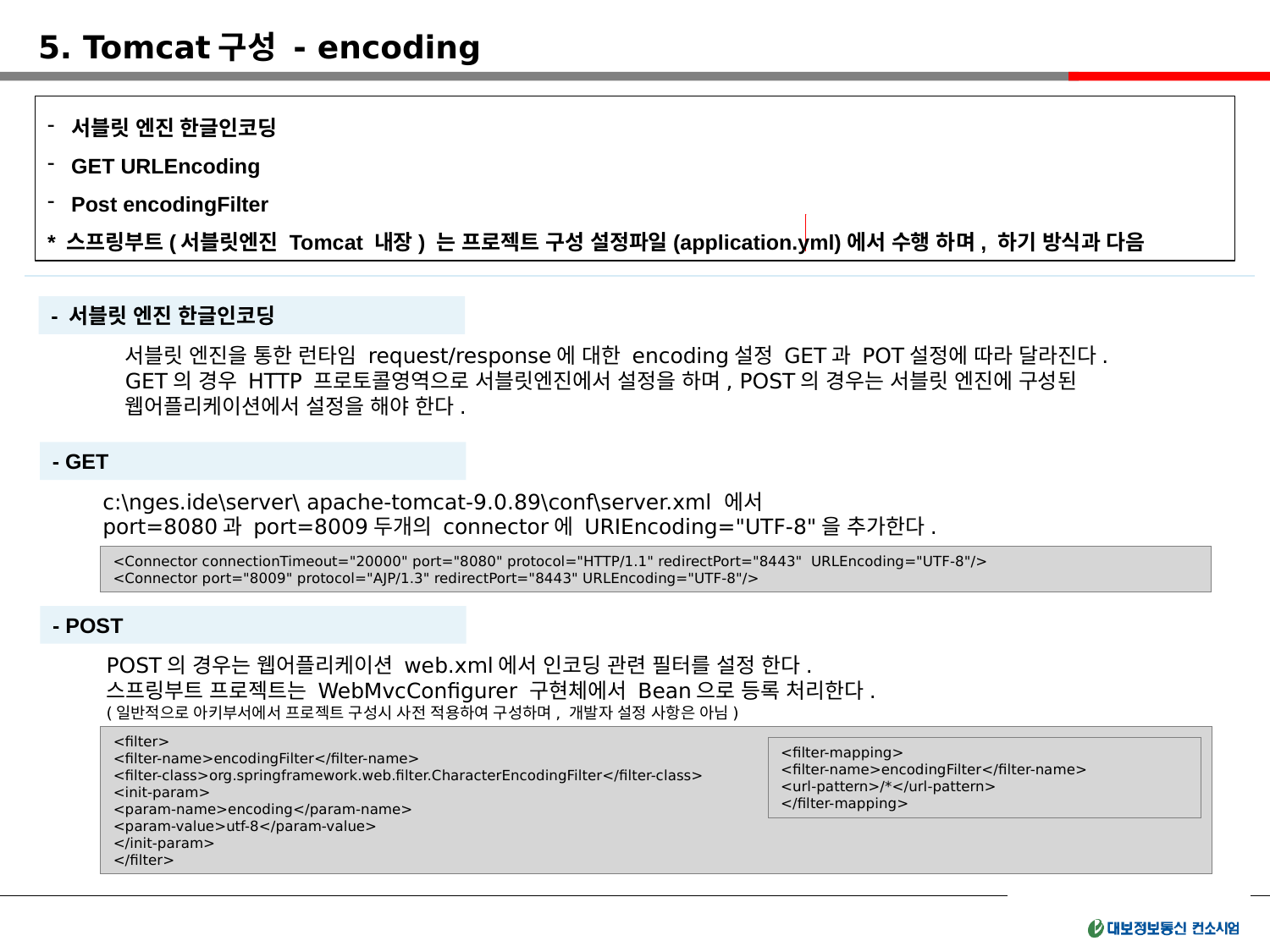

5. Tomcat구성 - encoding
서블릿 엔진 한글인코딩
GET URLEncoding
Post encodingFilter
* 스프링부트(서블릿엔진 Tomcat 내장) 는 프로젝트 구성 설정파일(application.yml)에서 수행 하며, 하기 방식과 다음
- 서블릿 엔진 한글인코딩
서블릿 엔진을 통한 런타임 request/response에 대한 encoding설정 GET과 POT설정에 따라 달라진다.
GET의 경우 HTTP 프로토콜영역으로 서블릿엔진에서 설정을 하며, POST의 경우는 서블릿 엔진에 구성된
웹어플리케이션에서 설정을 해야 한다.
- GET
c:\nges.ide\server\ apache-tomcat-9.0.89\conf\server.xml 에서
port=8080과 port=8009두개의 connector에 URIEncoding="UTF-8"을 추가한다.
<Connector connectionTimeout="20000" port="8080" protocol="HTTP/1.1" redirectPort="8443"  URLEncoding="UTF-8"/>
<Connector port="8009" protocol="AJP/1.3" redirectPort="8443" URLEncoding="UTF-8"/>
- POST
POST의 경우는 웹어플리케이션 web.xml에서 인코딩 관련 필터를 설정 한다.
스프링부트 프로젝트는 WebMvcConfigurer 구현체에서 Bean으로 등록 처리한다.
(일반적으로 아키부서에서 프로젝트 구성시 사전 적용하여 구성하며, 개발자 설정 사항은 아님)
<filter>
<filter-name>encodingFilter</filter-name>
<filter-class>org.springframework.web.filter.CharacterEncodingFilter</filter-class>
<init-param>
<param-name>encoding</param-name>
<param-value>utf-8</param-value>
</init-param>
</filter>
<filter-mapping>
<filter-name>encodingFilter</filter-name>
<url-pattern>/*</url-pattern>
</filter-mapping>